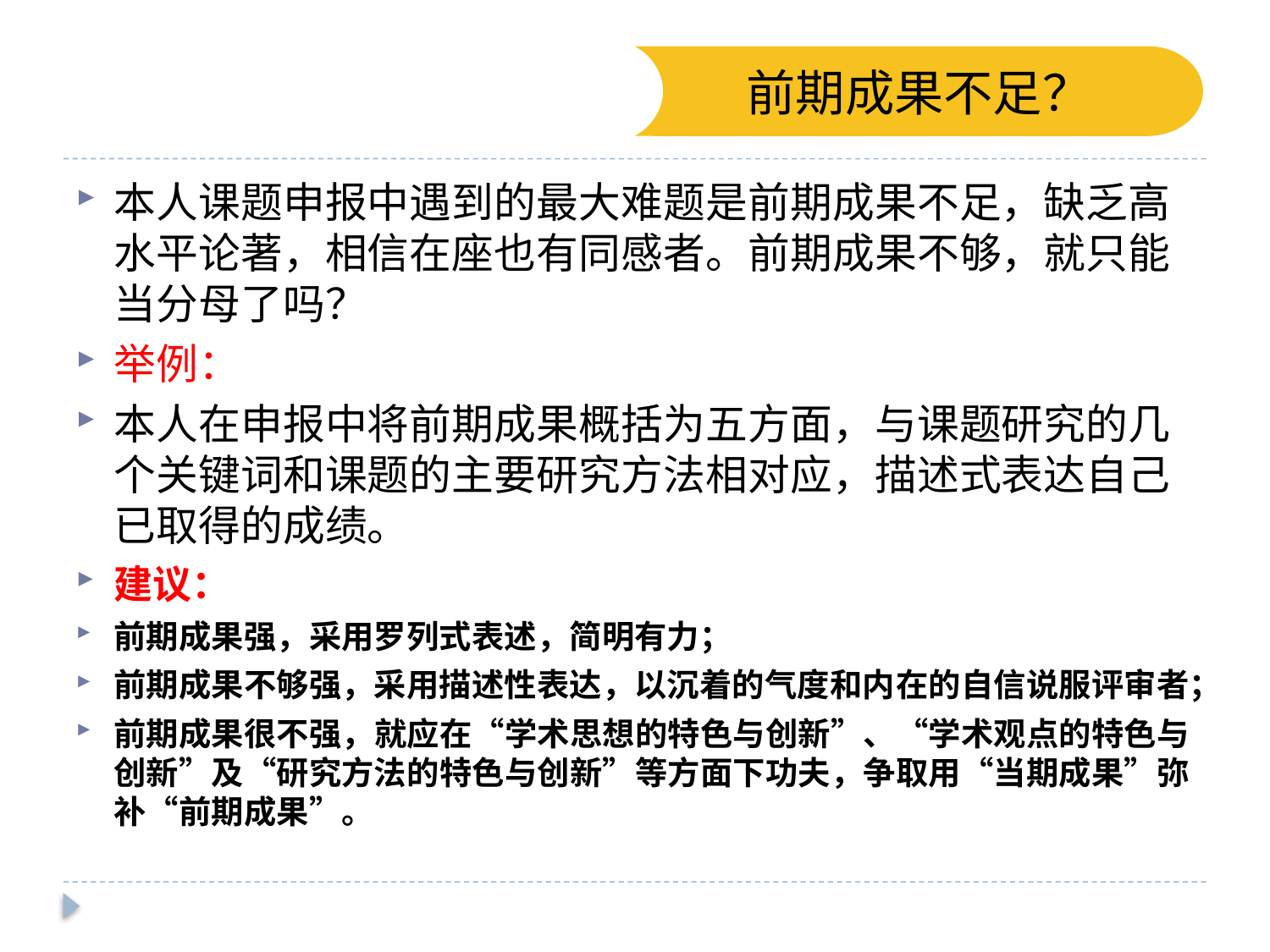

前期成果不足？
本人课题申报中遇到的最大难题是前期成果不足，缺乏高水平论著，相信在座也有同感者。前期成果不够，就只能当分母了吗？
举例：
本人在申报中将前期成果概括为五方面，与课题研究的几个关键词和课题的主要研究方法相对应，描述式表达自己已取得的成绩。
建议：
前期成果强，采用罗列式表述，简明有力；
前期成果不够强，采用描述性表达，以沉着的气度和内在的自信说服评审者；
前期成果很不强，就应在“学术思想的特色与创新”、“学术观点的特色与创新”及“研究方法的特色与创新”等方面下功夫，争取用“当期成果”弥补“前期成果”。